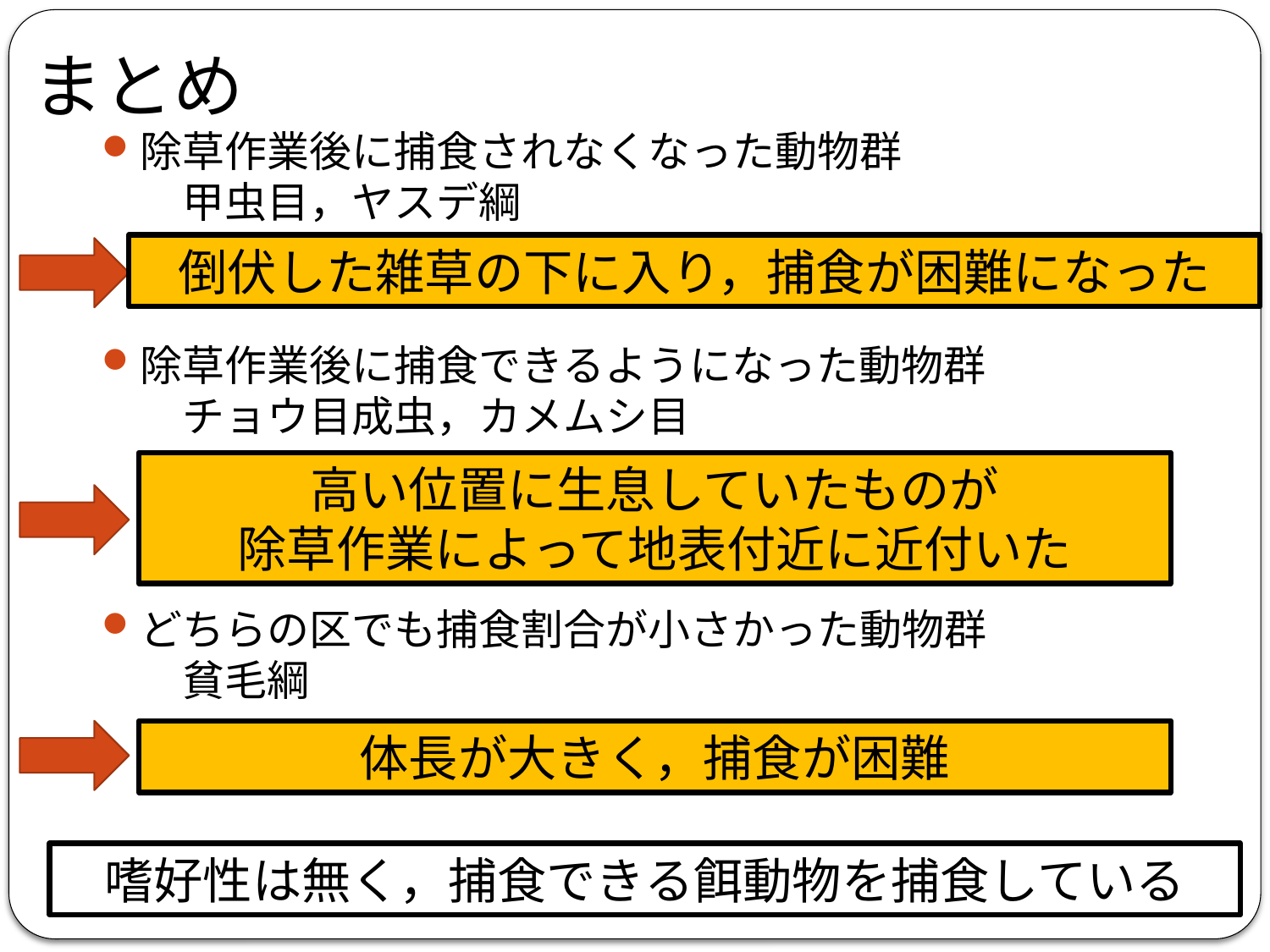

# まとめ
除草作業後に捕食されなくなった動物群
　甲虫目，ヤスデ綱
除草作業後に捕食できるようになった動物群
　チョウ目成虫，カメムシ目
どちらの区でも捕食割合が小さかった動物群
　貧毛綱
倒伏した雑草の下に入り，捕食が困難になった

高い位置に生息していたものが
除草作業によって地表付近に近付いた

体長が大きく，捕食が困難
嗜好性は無く，捕食できる餌動物を捕食している